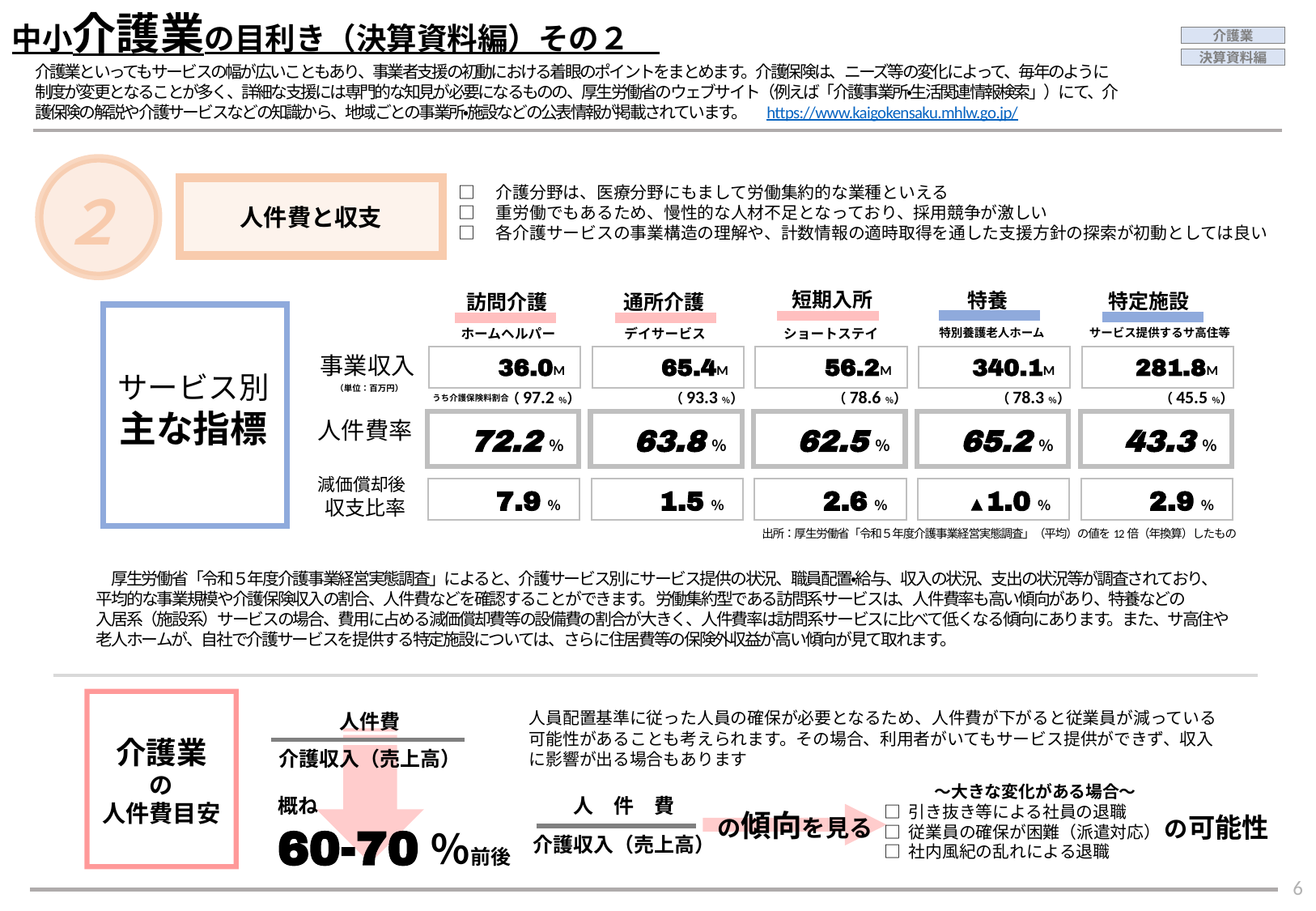

中小介護業の目利き（決算資料編）その２
介護業
決算資料編
介護業といってもサービスの幅が広いこともあり、事業者支援の初動における着眼のポイントをまとめます。介護保険は、ニーズ等の変化によって、毎年のように制度が変更となることが多く、詳細な支援には専門的な知見が必要になるものの、厚生労働省のウェブサイト（例えば「介護事業所・生活関連情報検索」）にて、介護保険の解説や介護サービスなどの知識から、地域ごとの事業所・施設などの公表情報が掲載されています。　https://www.kaigokensaku.mhlw.go.jp/

２
□　介護分野は、医療分野にもまして労働集約的な業種といえる
□　重労働でもあるため、慢性的な人材不足となっており、採用競争が激しい
□　各介護サービスの事業構造の理解や、計数情報の適時取得を通した支援方針の探索が初動としては良い
人件費と収支
短期入所
特養
特定施設
訪問介護
通所介護

サービス別
主な指標
ホームヘルパー
デイサービス
ショートステイ
特別養護老人ホーム
サービス提供するサ高住等
事業収入

36.0M
（97.2％）

72.2％
7.9％

65.4M
（93.3％）

63.8％
1.5％

56.2M
（78.6％）

62.5％
2.6％

340.1M
（78.3％）

65.2％
▲1.0％

281.8M
（45.5％）

43.3％
2.9％

（単位：百万円）
うち介護保険料割合
人件費率
減価償却後収支比率
　出所：厚生労働省「令和５年度介護事業経営実態調査」（平均）の値を12倍（年換算）したもの
　厚生労働省「令和５年度介護事業経営実態調査」によると、介護サービス別にサービス提供の状況、職員配置・給与、収入の状況、支出の状況等が調査されており、
平均的な事業規模や介護保険収入の割合、人件費などを確認することができます。労働集約型である訪問系サービスは、人件費率も高い傾向があり、特養などの
入居系（施設系）サービスの場合、費用に占める減価償却費等の設備費の割合が大きく、人件費率は訪問系サービスに比べて低くなる傾向にあります。また、サ高住や
老人ホームが、自社で介護サービスを提供する特定施設については、さらに住居費等の保険外収益が高い傾向が見て取れます。

介護業
の
人件費目安
人員配置基準に従った人員の確保が必要となるため、人件費が下がると従業員が減っている可能性があることも考えられます。その場合、利用者がいてもサービス提供ができず、収入に影響が出る場合もあります
人件費
介護収入（売上高）

概ね
60-70％前後
　　　～大きな変化がある場合～
□ 引き抜き等による社員の退職
□ 従業員の確保が困難（派遣対応）
□ 社内風紀の乱れによる退職
人　件　費
介護収入（売上高）
の傾向を見る
の可能性
6